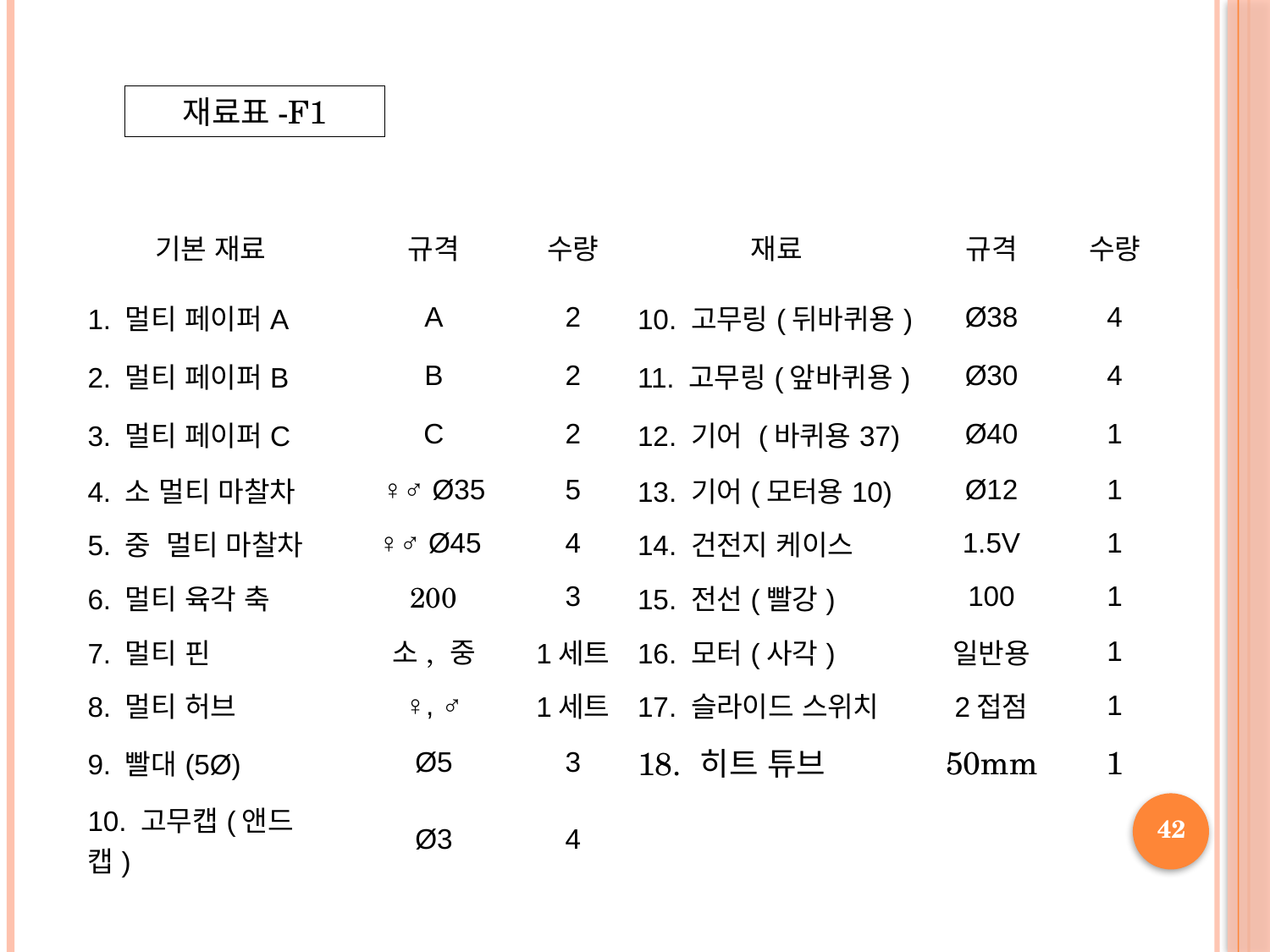

재료표-F1
| 기본 재료 | 규격 | 수량 | 재료 | 규격 | 수량 |
| --- | --- | --- | --- | --- | --- |
| 1. 멀티 페이퍼A | A | 2 | 10. 고무링(뒤바퀴용) | Ø38 | 4 |
| 2. 멀티 페이퍼B | B | 2 | 11. 고무링(앞바퀴용) | Ø30 | 4 |
| 3. 멀티 페이퍼C | C | 2 | 12. 기어 (바퀴용37) | Ø40 | 1 |
| 4. 소 멀티 마찰차 | ♀♂ Ø35 | 5 | 13. 기어(모터용10) | Ø12 | 1 |
| 5. 중 멀티 마찰차 | ♀♂ Ø45 | 4 | 14. 건전지 케이스 | 1.5V | 1 |
| 6. 멀티 육각 축 | 200 | 3 | 15. 전선(빨강) | 100 | 1 |
| 7. 멀티 핀 | 소, 중 | 1세트 | 16. 모터(사각) | 일반용 | 1 |
| 8. 멀티 허브 | ♀, ♂ | 1세트 | 17. 슬라이드 스위치 | 2접점 | 1 |
| 9. 빨대(5Ø) | Ø5 | 3 | 18. 히트 튜브 | 50mm | 1 |
| 10. 고무캡(앤드캡) | Ø3 | 4 |  |  |  |
42